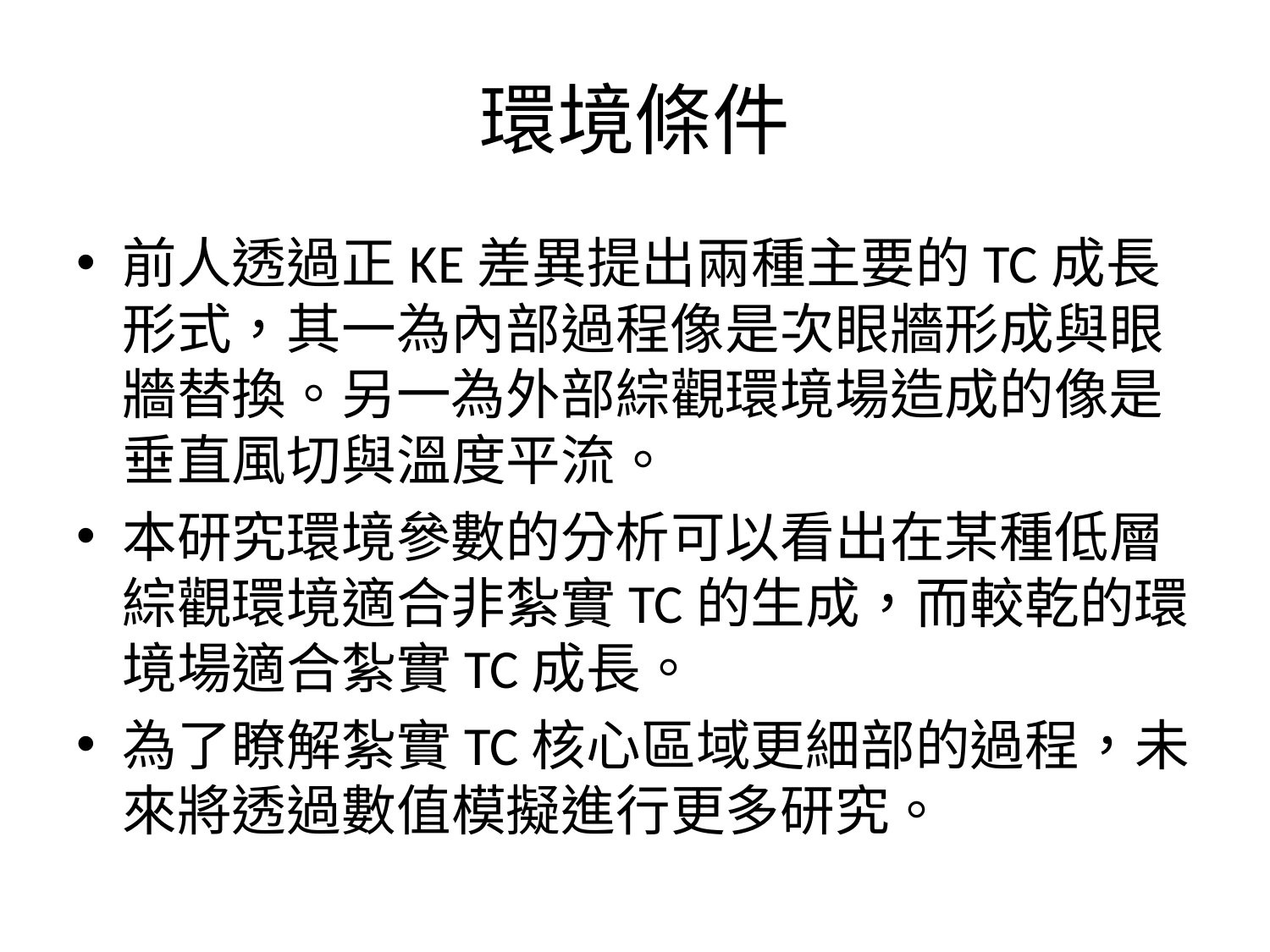

# 環境條件
前人透過正KE差異提出兩種主要的TC成長形式，其一為內部過程像是次眼牆形成與眼牆替換。另一為外部綜觀環境場造成的像是垂直風切與溫度平流。
本研究環境參數的分析可以看出在某種低層綜觀環境適合非紮實TC的生成，而較乾的環境場適合紮實TC成長。
為了瞭解紮實TC核心區域更細部的過程，未來將透過數值模擬進行更多研究。